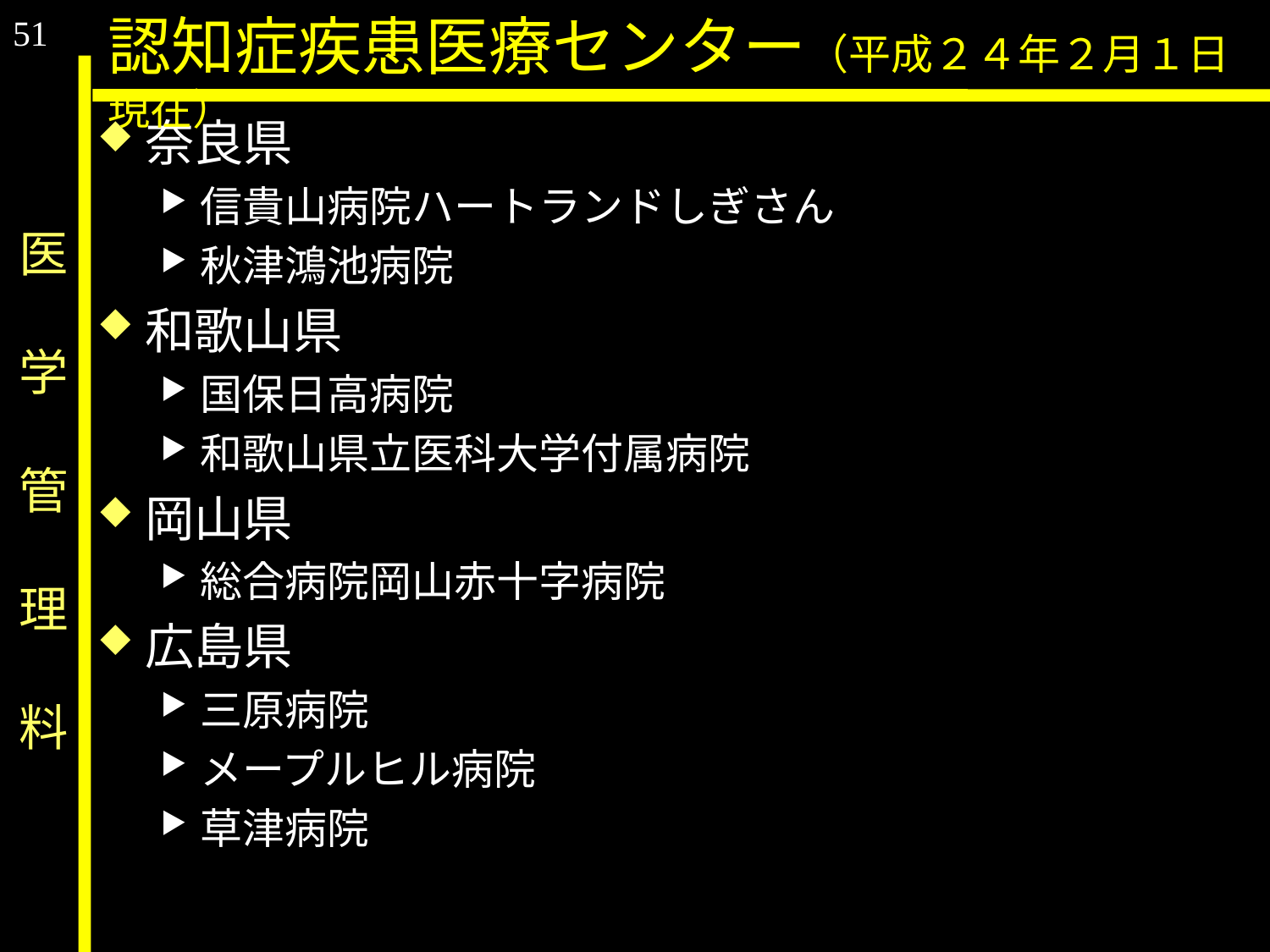

51
認知症疾患医療センター（平成２４年２月１日現在）

奈良県
信貴山病院ハートランドしぎさん
秋津鴻池病院
和歌山県
国保日高病院
和歌山県立医科大学付属病院
岡山県
総合病院岡山赤十字病院
広島県
三原病院
メープルヒル病院
草津病院
医　学　管　理　料